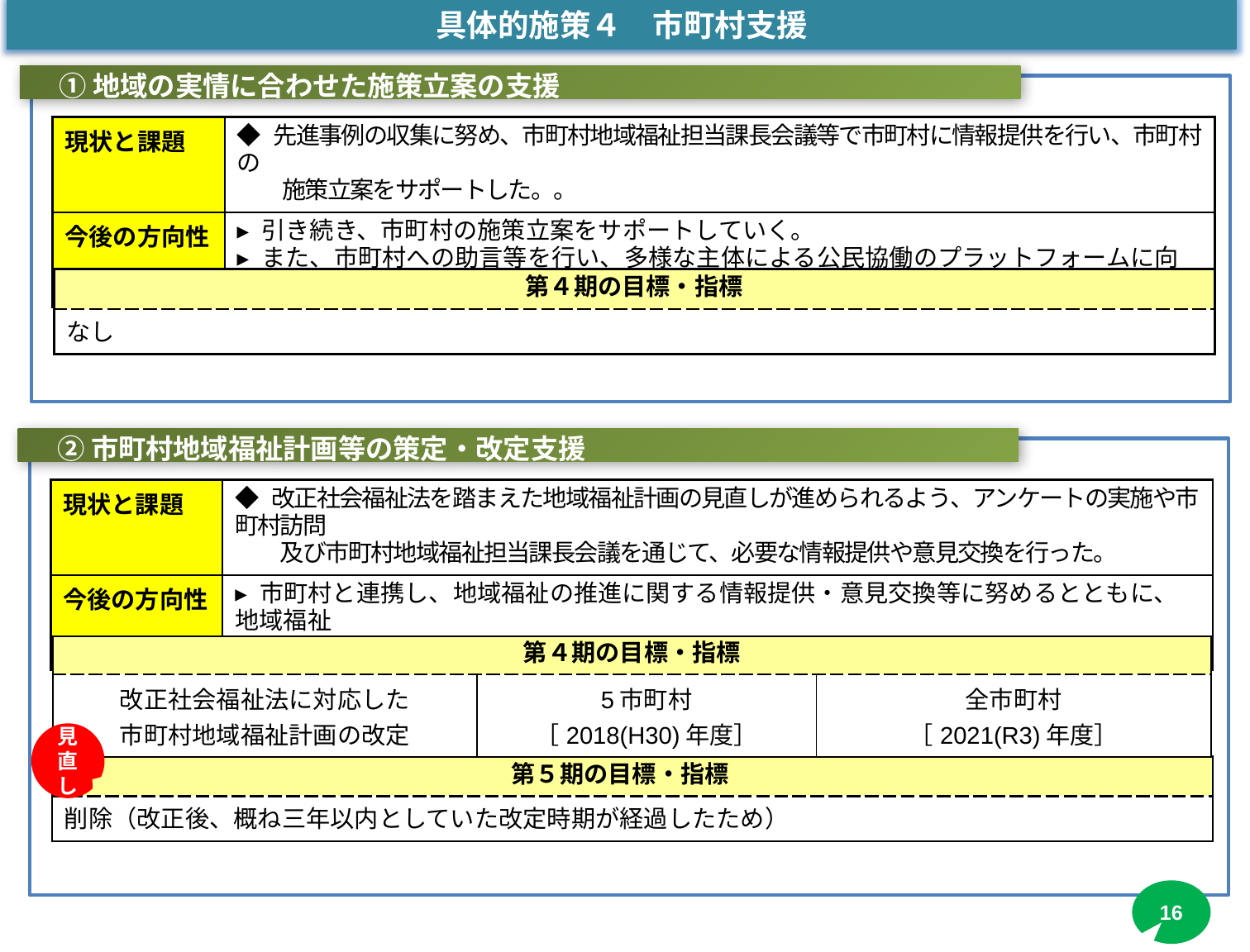

具体的施策４　市町村支援
　① 地域の実情に合わせた施策立案の支援

| 現状と課題 | ◆ 先進事例の収集に努め、市町村地域福祉担当課長会議等で市町村に情報提供を行い、市町村の 　　施策立案をサポートした。。 |
| --- | --- |
| 今後の方向性 | ▸ 引き続き、市町村の施策立案をサポートしていく。 ▸ また、市町村への助言等を行い、多様な主体による公民協働のプラットフォームに向けた支援を行う。 |
| 第４期の目標・指標 |
| --- |
| なし |
　② 市町村地域福祉計画等の策定・改定支援

| 現状と課題 | ◆ 改正社会福祉法を踏まえた地域福祉計画の見直しが進められるよう、アンケートの実施や市町村訪問 　　及び市町村地域福祉担当課長会議を通じて、必要な情報提供や意見交換を行った。 |
| --- | --- |
| 今後の方向性 | ▸ 市町村と連携し、地域福祉の推進に関する情報提供・意見交換等に努めるとともに、地域福祉 　 計画等の策定・改定に必要な助言や情報提供等を行っていく。 |
| 第４期の目標・指標 |  |  |
| --- | --- | --- |
| 改正社会福祉法に対応した 市町村地域福祉計画の改定 | 5市町村 ［2018(H30)年度］ | 全市町村 ［2021(R3)年度］ |
見直し
| 第５期の目標・指標 |
| --- |
| 削除（改正後、概ね三年以内としていた改定時期が経過したため） |
16